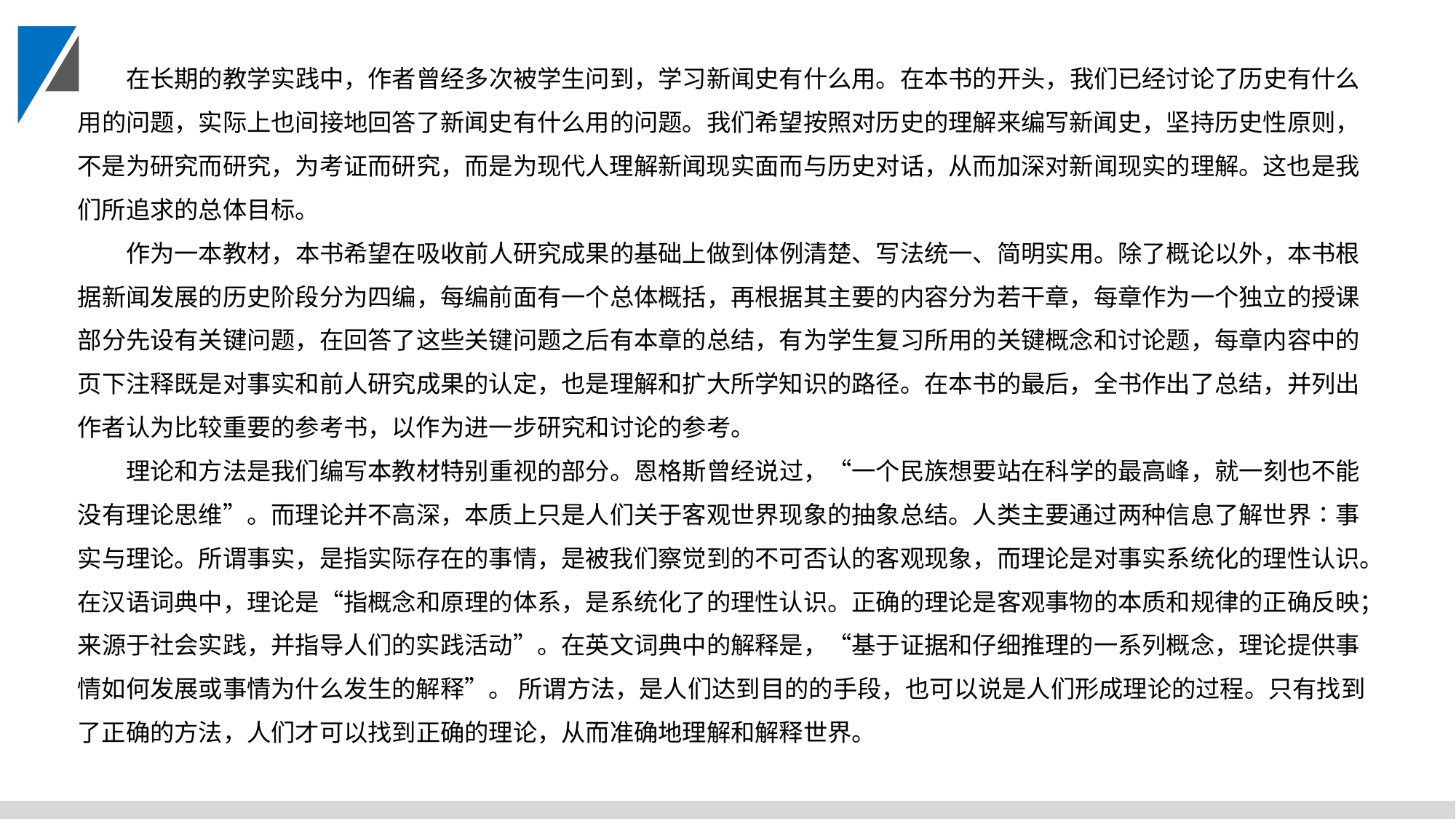

在长期的教学实践中，作者曾经多次被学生问到，学习新闻史有什么用。在本书的开头，我们已经讨论了历史有什么用的问题，实际上也间接地回答了新闻史有什么用的问题。我们希望按照对历史的理解来编写新闻史，坚持历史性原则，不是为研究而研究，为考证而研究，而是为现代人理解新闻现实面而与历史对话，从而加深对新闻现实的理解。这也是我们所追求的总体目标。
作为一本教材，本书希望在吸收前人研究成果的基础上做到体例清楚、写法统一、简明实用。除了概论以外，本书根据新闻发展的历史阶段分为四编，每编前面有一个总体概括，再根据其主要的内容分为若干章，每章作为一个独立的授课部分先设有关键问题，在回答了这些关键问题之后有本章的总结，有为学生复习所用的关键概念和讨论题，每章内容中的页下注释既是对事实和前人研究成果的认定，也是理解和扩大所学知识的路径。在本书的最后，全书作出了总结，并列出作者认为比较重要的参考书，以作为进一步研究和讨论的参考。
理论和方法是我们编写本教材特别重视的部分。恩格斯曾经说过，“一个民族想要站在科学的最高峰，就一刻也不能没有理论思维”。而理论并不高深，本质上只是人们关于客观世界现象的抽象总结。人类主要通过两种信息了解世界∶事实与理论。所谓事实，是指实际存在的事情，是被我们察觉到的不可否认的客观现象，而理论是对事实系统化的理性认识。在汉语词典中，理论是“指概念和原理的体系，是系统化了的理性认识。正确的理论是客观事物的本质和规律的正确反映；来源于社会实践，并指导人们的实践活动”。在英文词典中的解释是，“基于证据和仔细推理的一系列概念，理论提供事情如何发展或事情为什么发生的解释”。 所谓方法，是人们达到目的的手段，也可以说是人们形成理论的过程。只有找到了正确的方法，人们才可以找到正确的理论，从而准确地理解和解释世界。